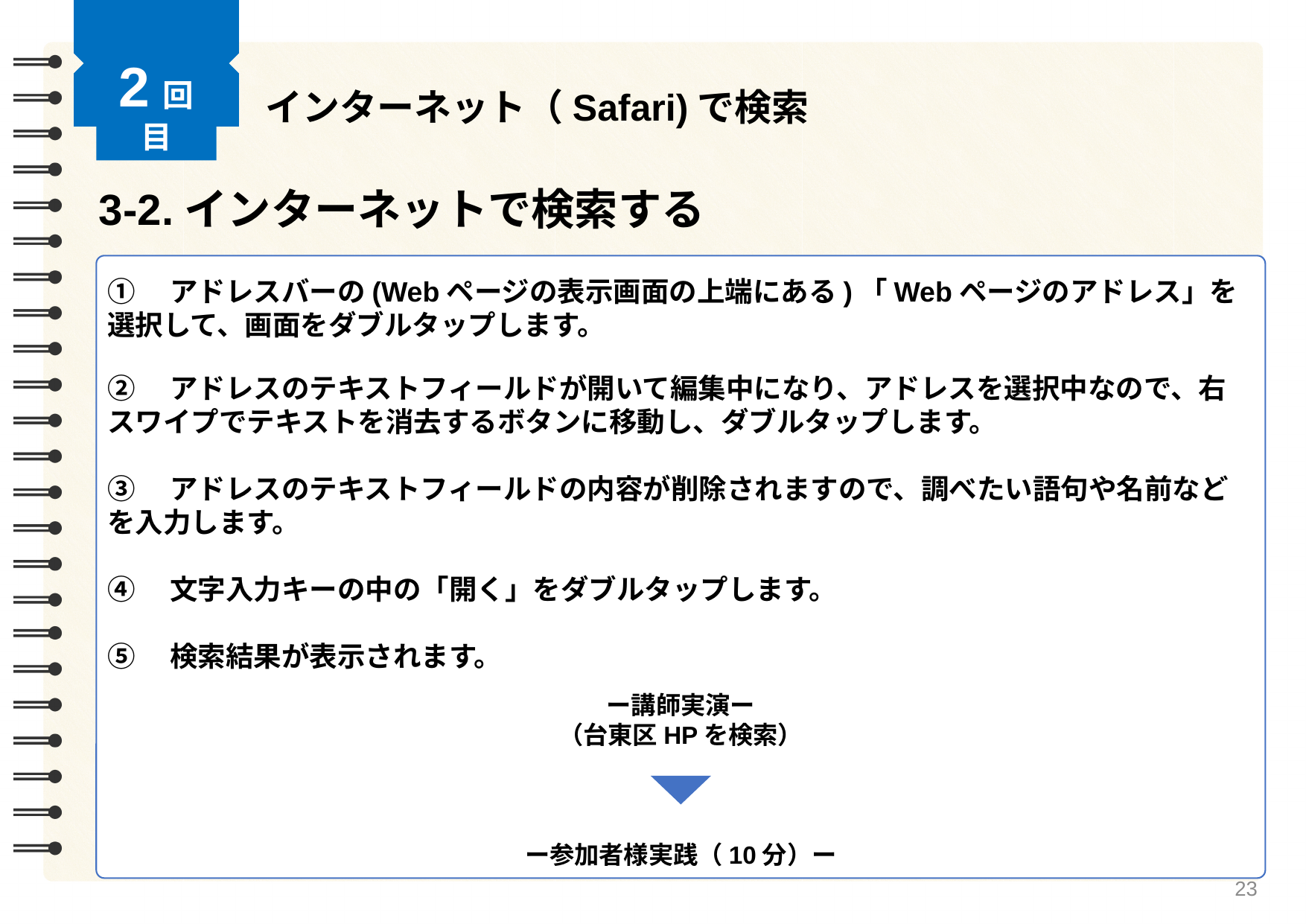

2回目
インターネット（Safari)で検索
3-2.インターネットで検索する

①　アドレスバーの(Webページの表示画面の上端にある)「Webページのアドレス」を
選択して、画面をダブルタップします。

②　アドレスのテキストフィールドが開いて編集中になり、アドレスを選択中なので、右スワイプでテキストを消去するボタンに移動し、ダブルタップします。

③　アドレスのテキストフィールドの内容が削除されますので、調べたい語句や名前などを入力します。

④　文字入力キーの中の「開く」をダブルタップします。

⑤　検索結果が表示されます。
ー講師実演ー
（台東区HPを検索）

ー参加者様実践（10分）ー
23